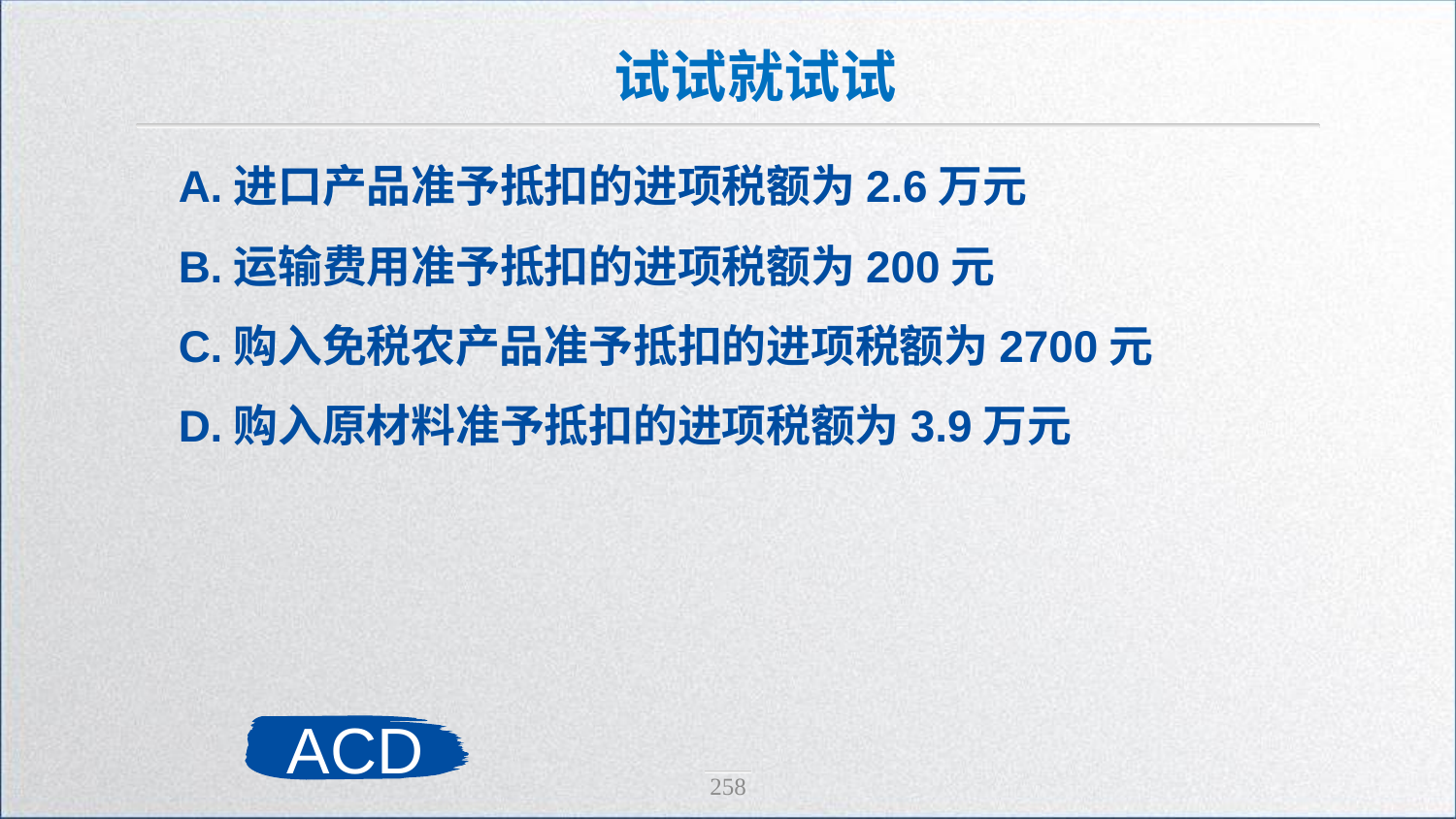

试试就试试
A.进口产品准予抵扣的进项税额为2.6万元
B.运输费用准予抵扣的进项税额为200元
C.购入免税农产品准予抵扣的进项税额为2700元
D.购入原材料准予抵扣的进项税额为3.9万元
ACD

258